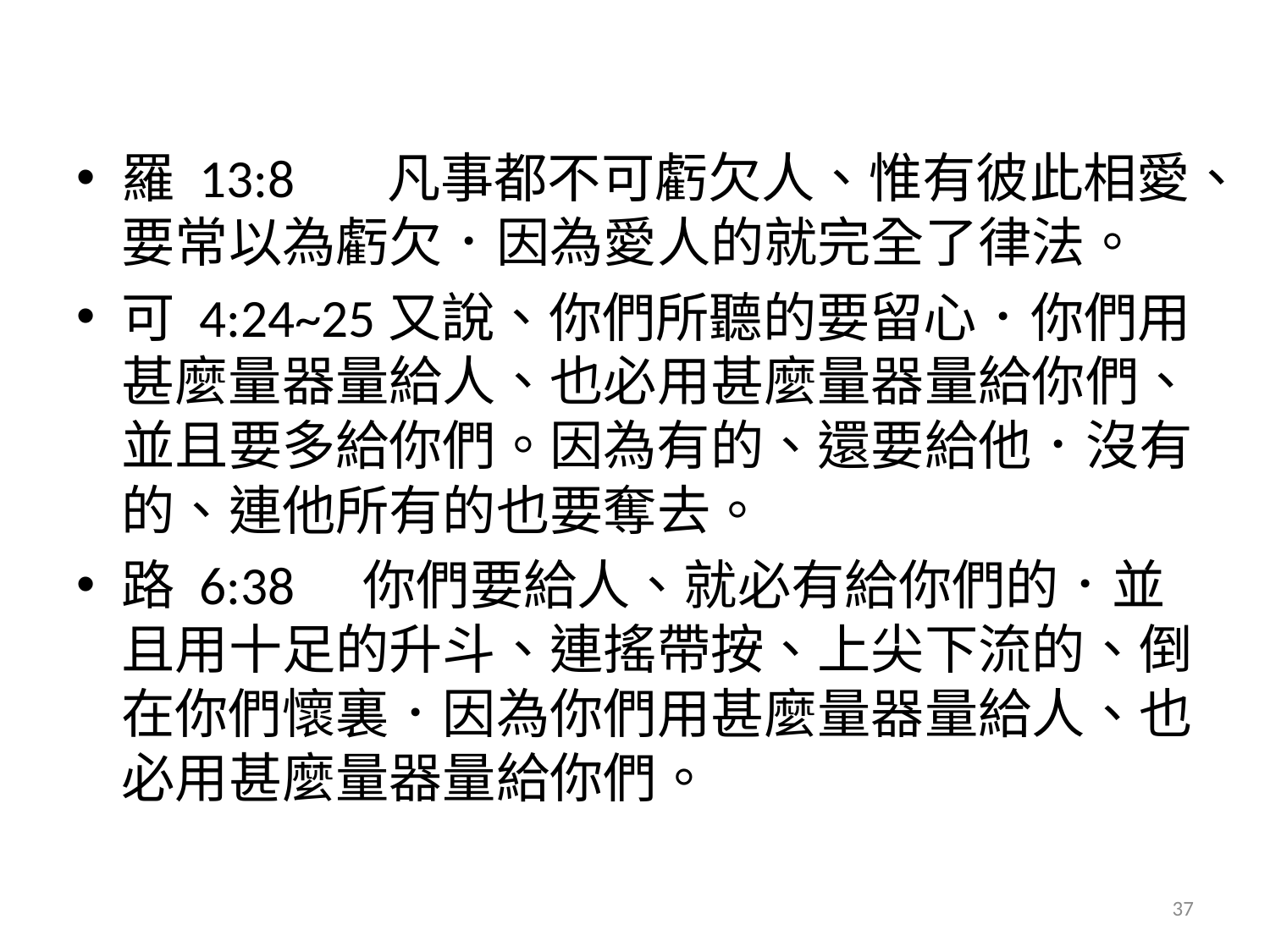

羅 13:8	 凡事都不可虧欠人、惟有彼此相愛、要常以為虧欠．因為愛人的就完全了律法。
可 4:24~25又說、你們所聽的要留心．你們用甚麼量器量給人、也必用甚麼量器量給你們、並且要多給你們。因為有的、還要給他．沒有的、連他所有的也要奪去。
路 6:38	你們要給人、就必有給你們的．並且用十足的升斗、連搖帶按、上尖下流的、倒在你們懷裏．因為你們用甚麼量器量給人、也必用甚麼量器量給你們。

37